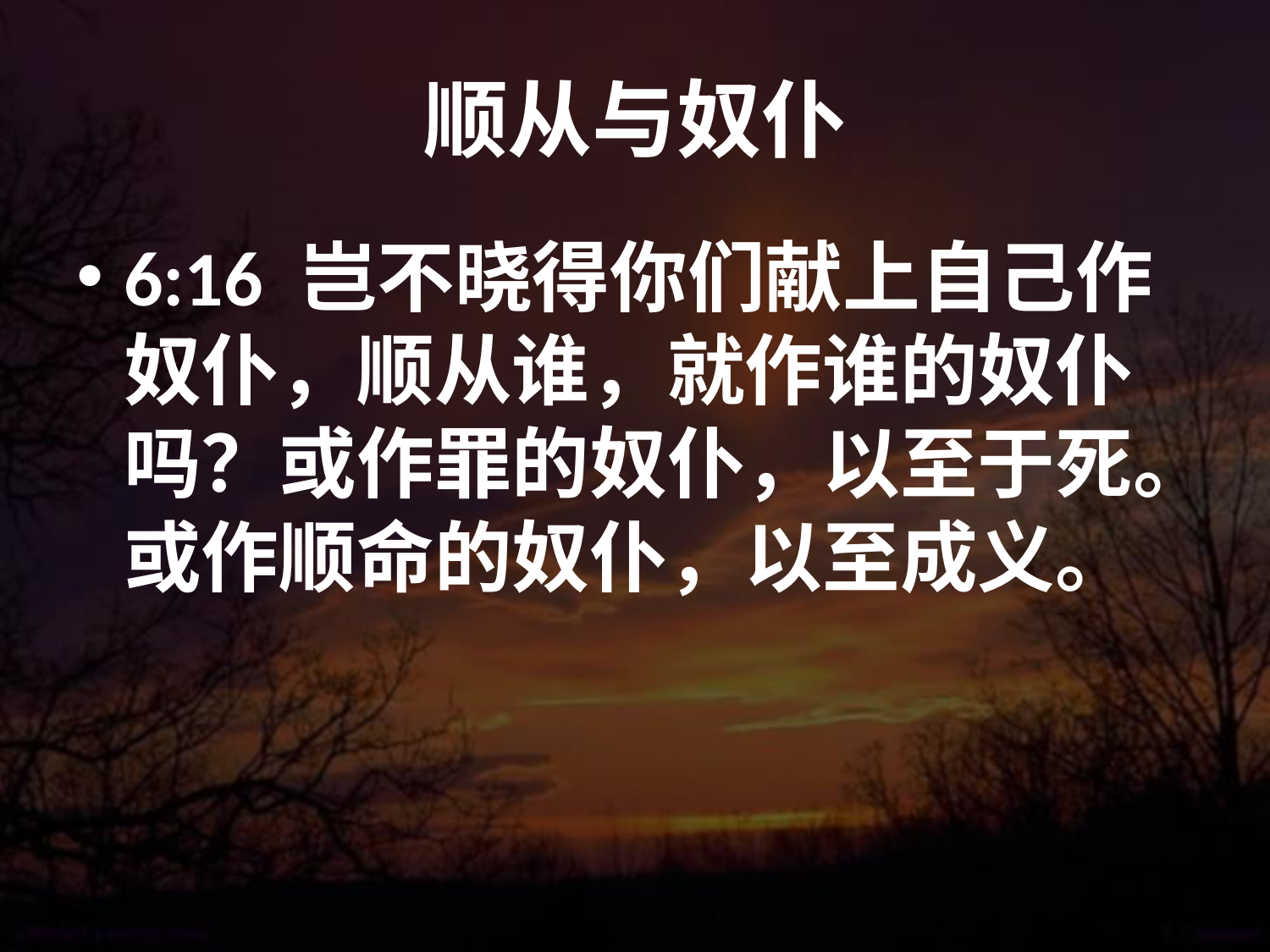

# 顺从与奴仆
6:16 岂不晓得你们献上自己作奴仆，顺从谁，就作谁的奴仆吗？或作罪的奴仆，以至于死。或作顺命的奴仆，以至成义。